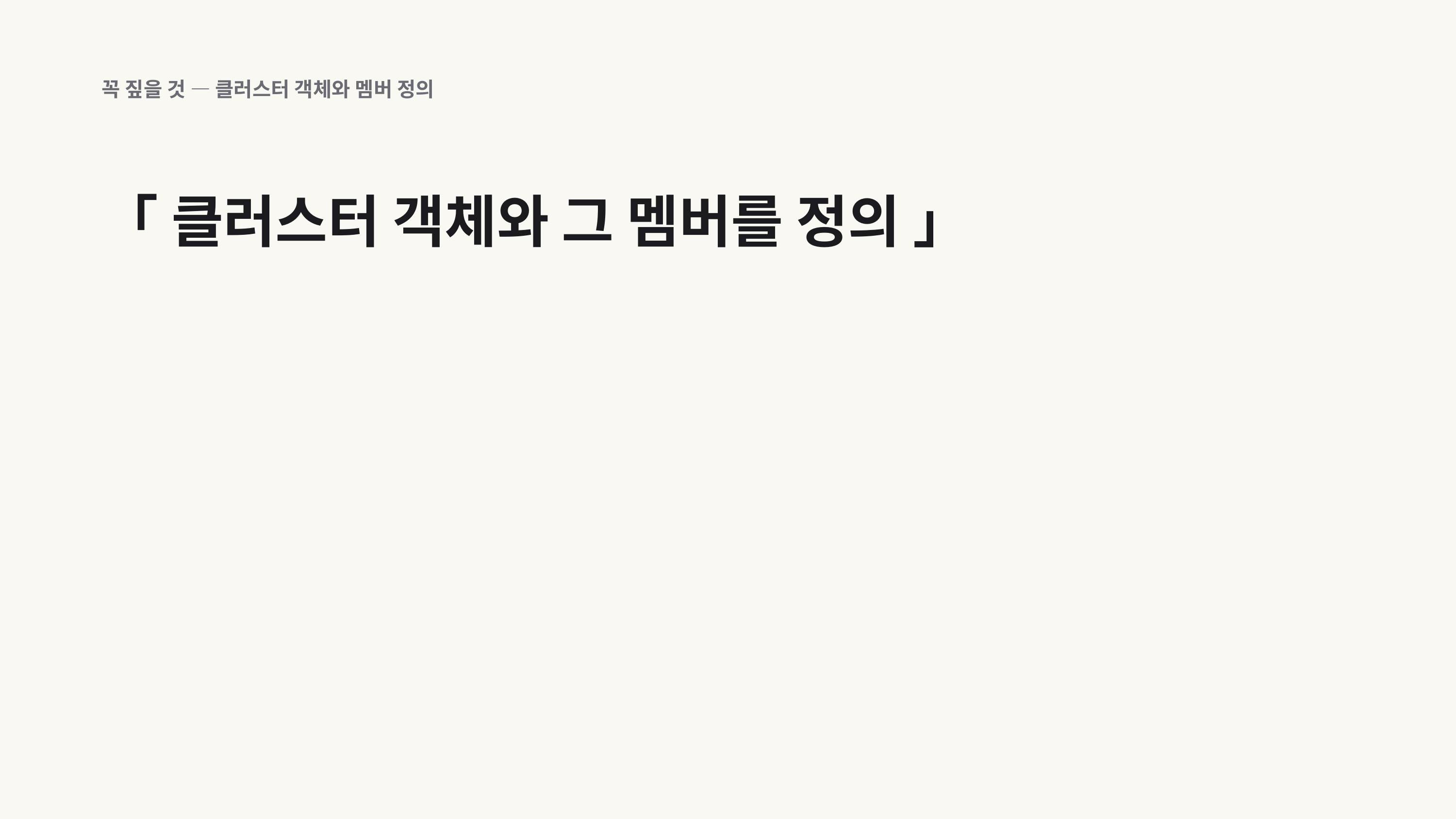

꼭 짚을 것 — 클러스터 객체와 멤버 정의
「 클러스터 객체와 그 멤버를 정의 」